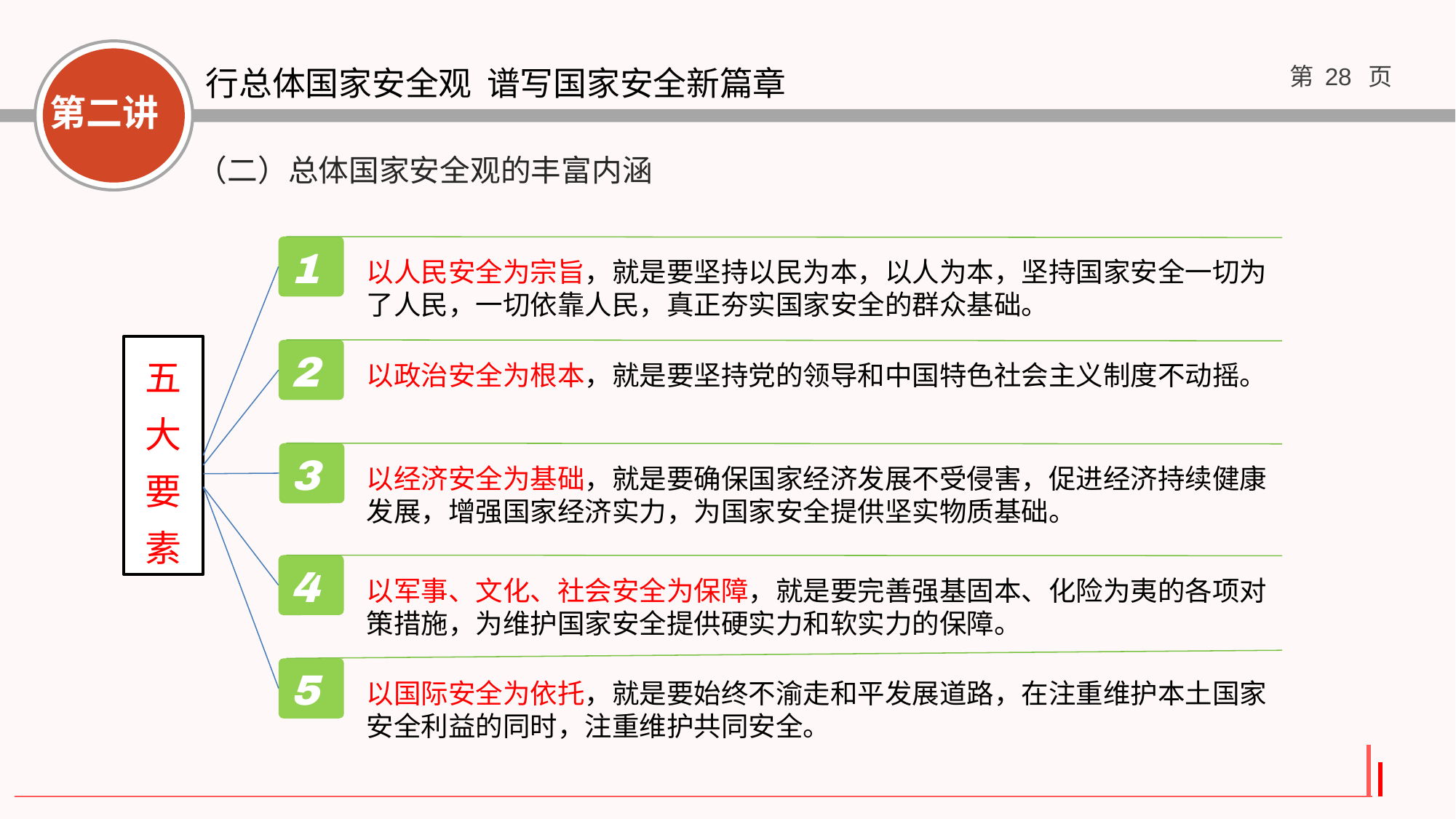

（二）总体国家安全观的丰富内涵
1
以人民安全为宗旨，就是要坚持以民为本，以人为本，坚持国家安全一切为了人民，一切依靠人民，真正夯实国家安全的群众基础。
五
大
要
素
2
以政治安全为根本，就是要坚持党的领导和中国特色社会主义制度不动摇。
3
以经济安全为基础，就是要确保国家经济发展不受侵害，促进经济持续健康发展，增强国家经济实力，为国家安全提供坚实物质基础。
4
以军事、文化、社会安全为保障，就是要完善强基固本、化险为夷的各项对策措施，为维护国家安全提供硬实力和软实力的保障。
5
以国际安全为依托，就是要始终不渝走和平发展道路，在注重维护本土国家安全利益的同时，注重维护共同安全。